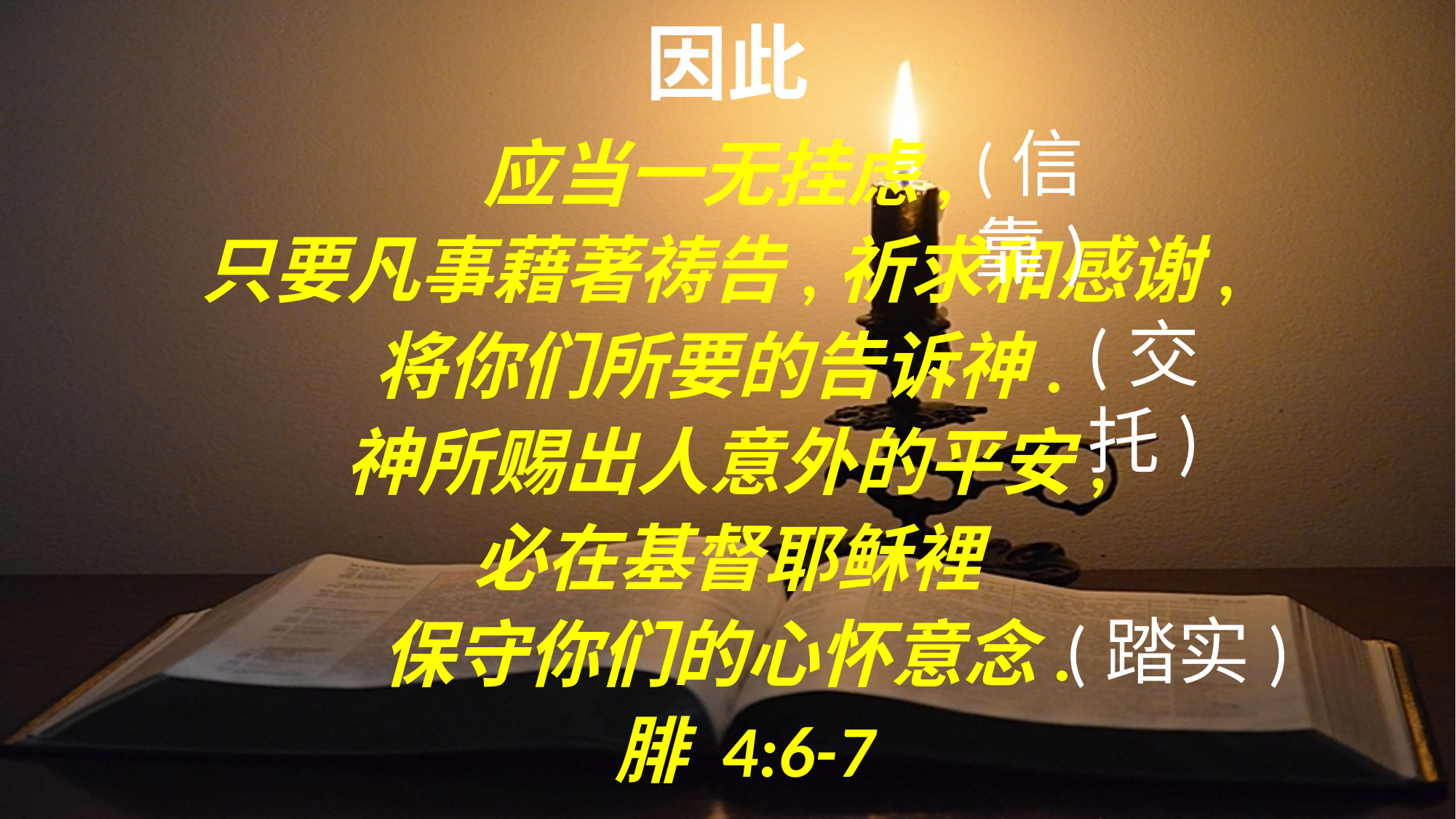

因此
应当一无挂虑,
只要凡事藉著祷告,祈求和感谢,
将你们所要的告诉神.
神所赐出人意外的平安,
必在基督耶稣裡
保守你们的心怀意念.
 腓 4:6-7

(信靠)
(交托)
(踏实)